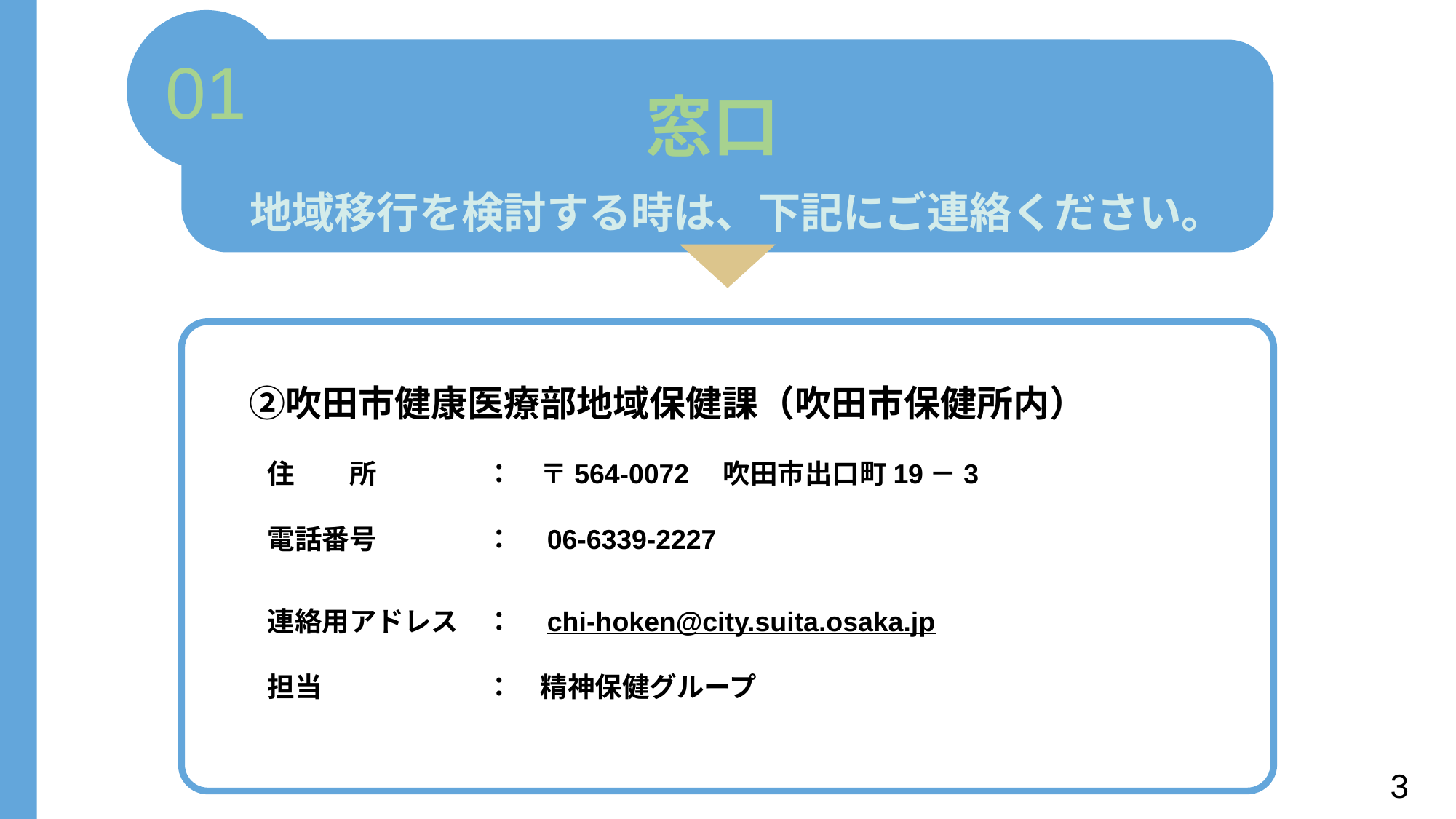

01

窓口
地域移行を検討する時は、下記にご連絡ください。

　②吹田市健康医療部地域保健課（吹田市保健所内）
　　
　　住　　所　　　　：　〒564-0072　吹田市出口町19－3
　　電話番号　　　　：　06-6339-2227

　　連絡用アドレス　：　chi-hoken@city.suita.osaka.jp

　　担当　　　　　　：　精神保健グループ